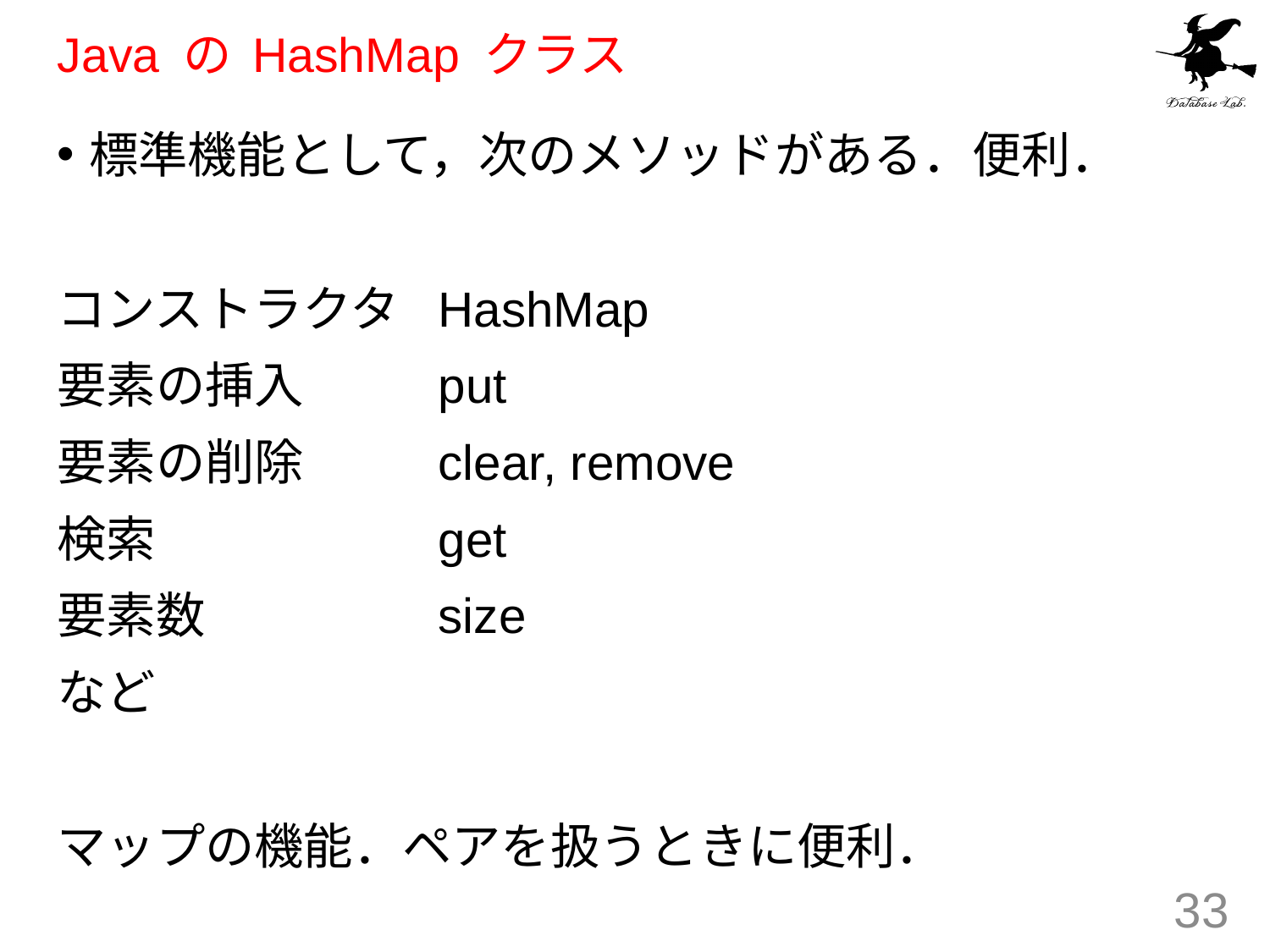

# Java の HashMap クラス
標準機能として，次のメソッドがある．便利．

コンストラクタ	HashMap
要素の挿入		put
要素の削除		clear, remove
検索			get
要素数		size
など

マップの機能．ペアを扱うときに便利．
33